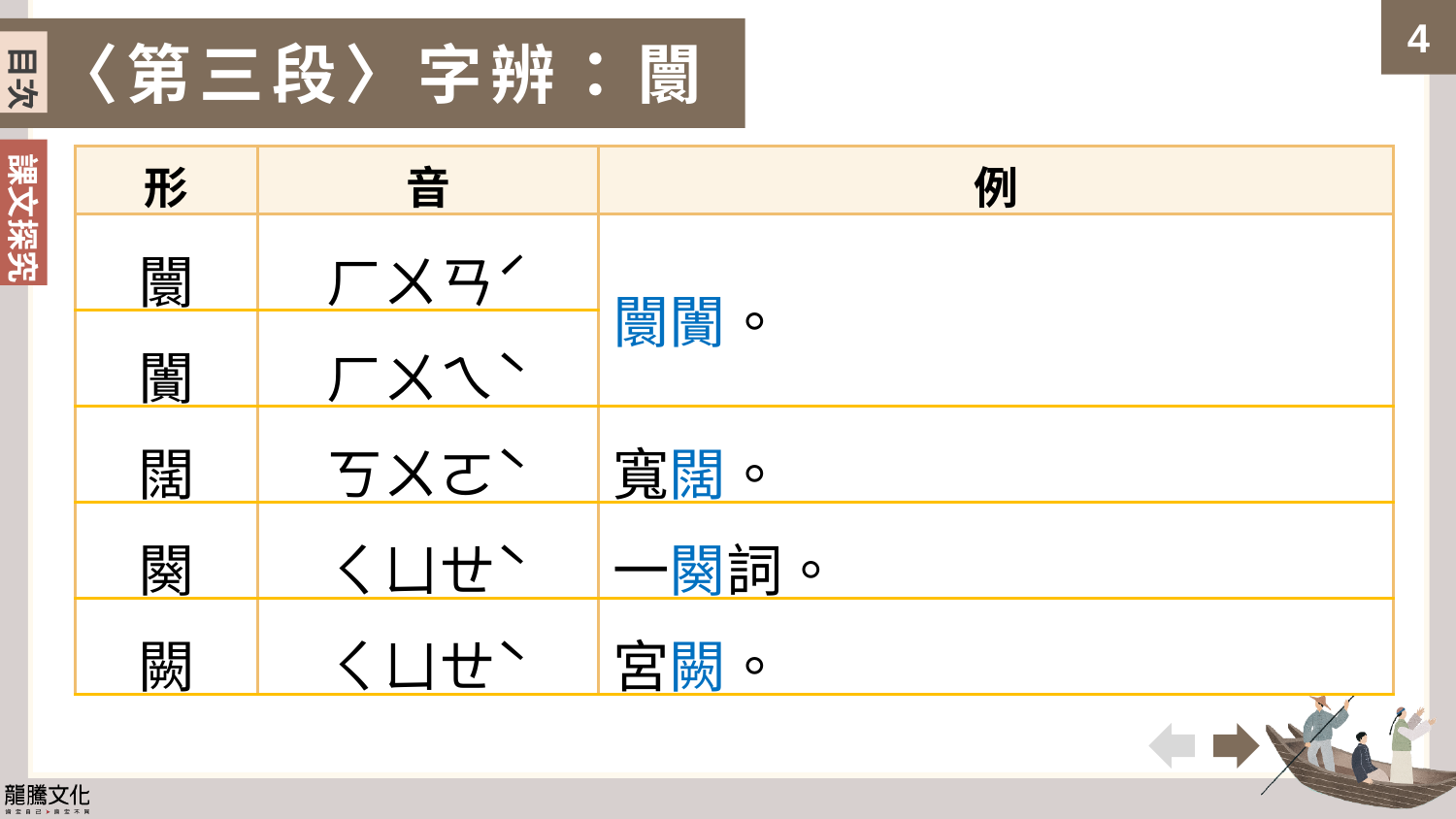

〈第三段〉字辨：闤
目次
| 形 | 音 | 例 |
| --- | --- | --- |
| 闤 | ㄏㄨㄢˊ | 闤闠。 |
| 闠 | ㄏㄨㄟˋ | 心。 |
| 闊 | ㄎㄨㄛˋ | 寬闊。 |
| 闋 | ㄑㄩㄝˋ | 一闋詞。 |
| 闕 | ㄑㄩㄝˋ | 宮闕。 |